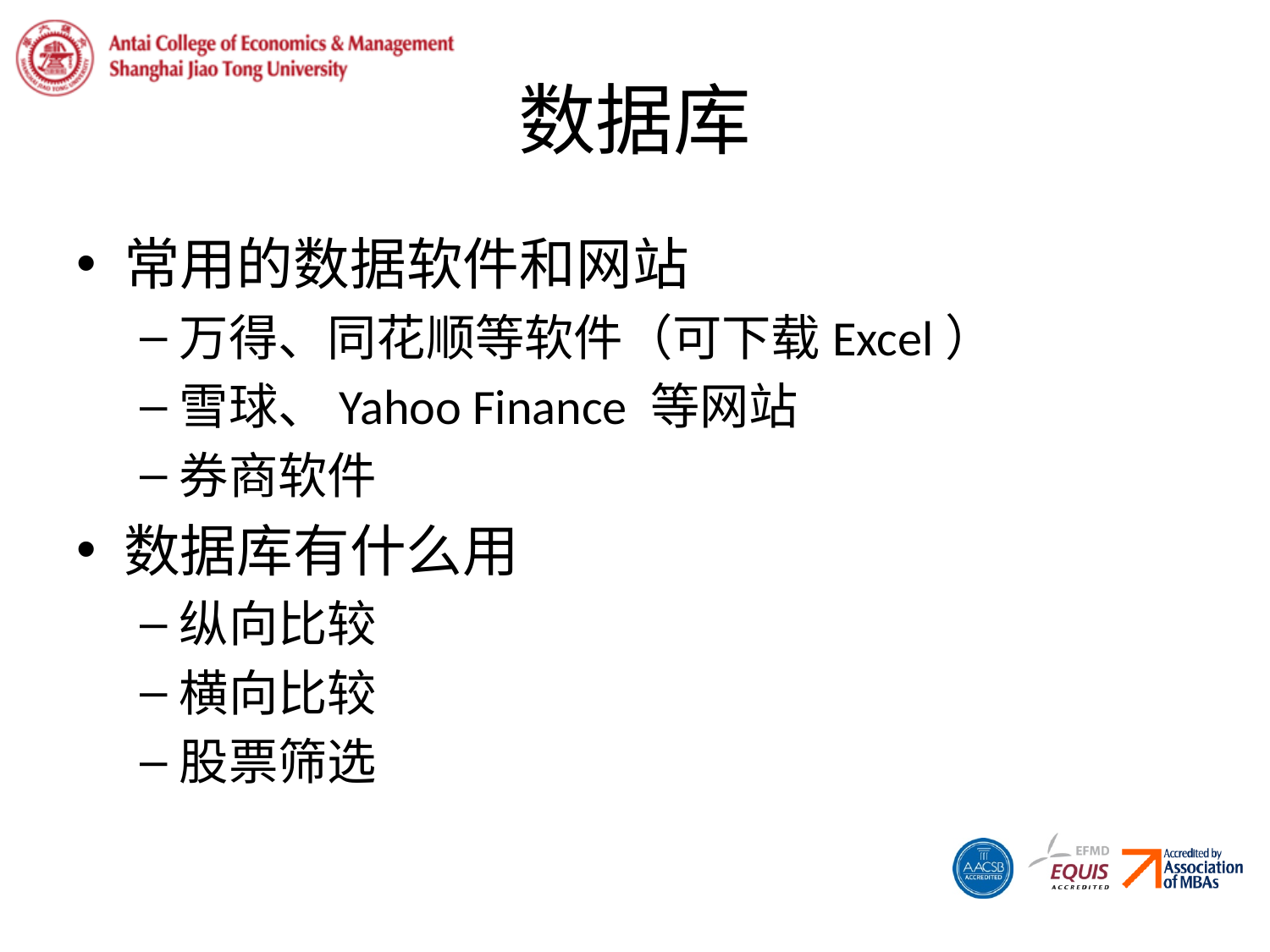

# 数据库
常用的数据软件和网站
万得、同花顺等软件（可下载Excel）
雪球、Yahoo Finance 等网站
券商软件
数据库有什么用
纵向比较
横向比较
股票筛选